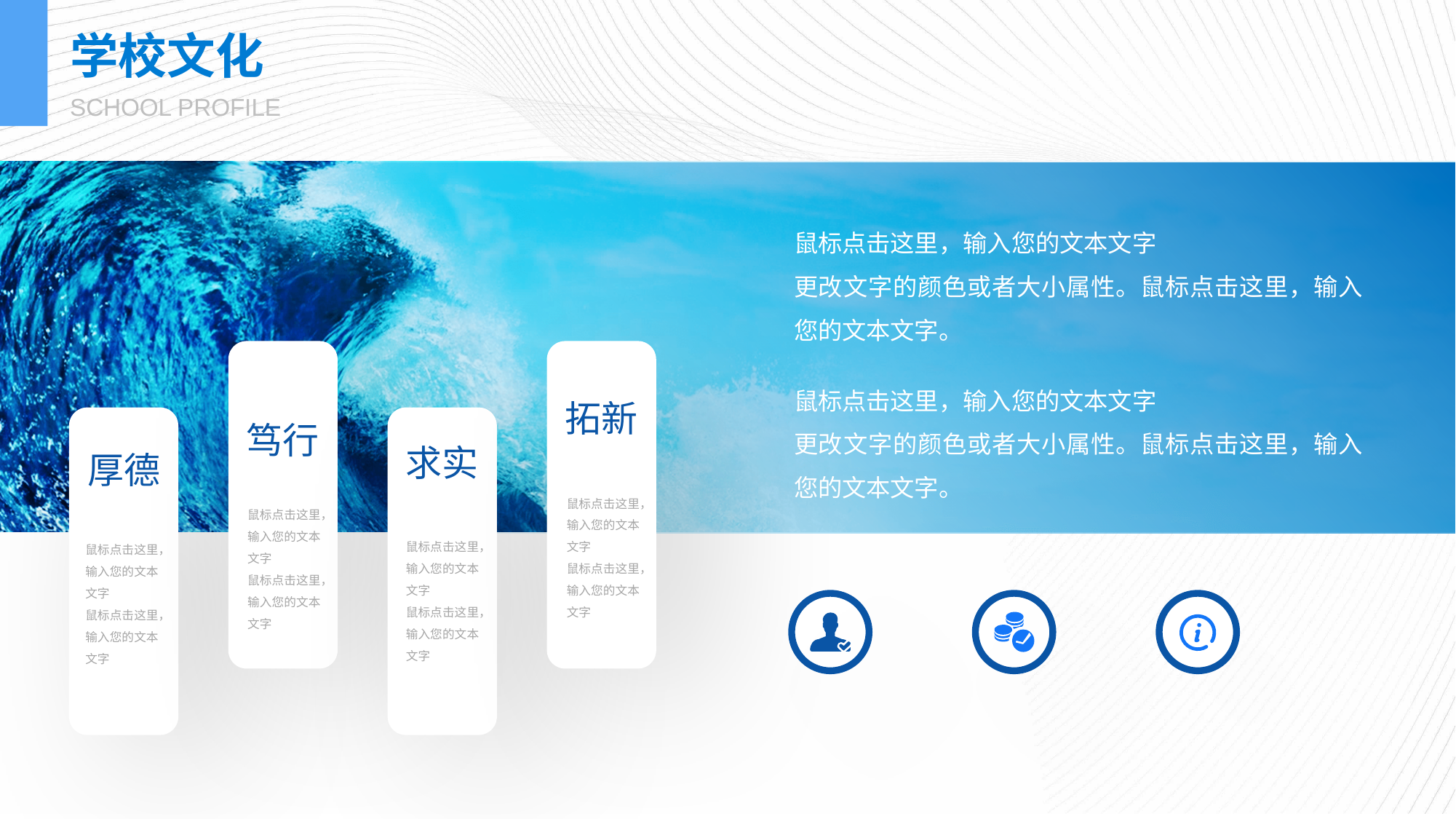

学校文化
SCHOOL PROFILE

鼠标点击这里，输入您的文本文字
更改文字的颜色或者大小属性。鼠标点击这里，输入您的文本文字。
笃行

拓新

鼠标点击这里，输入您的文本文字
更改文字的颜色或者大小属性。鼠标点击这里，输入您的文本文字。
厚德

鼠标点击这里，输入您的文本文字
鼠标点击这里，输入您的文本文字

求实

鼠标点击这里，输入您的文本文字
鼠标点击这里，输入您的文本文字
鼠标点击这里，输入您的文本文字
鼠标点击这里，输入您的文本文字
鼠标点击这里，输入您的文本文字
鼠标点击这里，输入您的文本文字